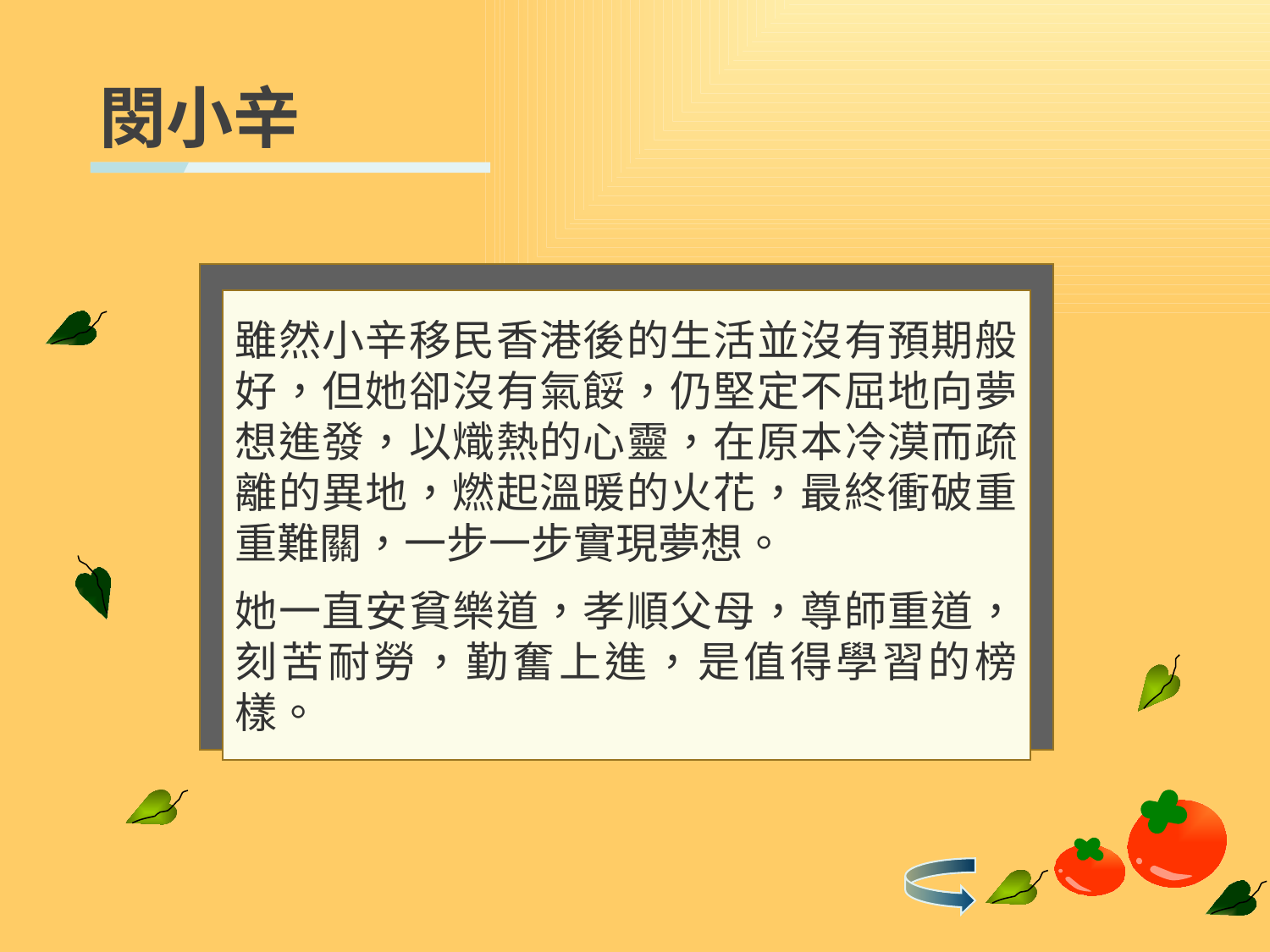

閔小辛

雖然小辛移民香港後的生活並沒有預期般好，但她卻沒有氣餒，仍堅定不屈地向夢想進發，以熾熱的心靈，在原本冷漠而疏離的異地，燃起溫暖的火花，最終衝破重重難關，一步一步實現夢想。

她一直安貧樂道，孝順父母，尊師重道，刻苦耐勞，勤奮上進，是值得學習的榜樣。